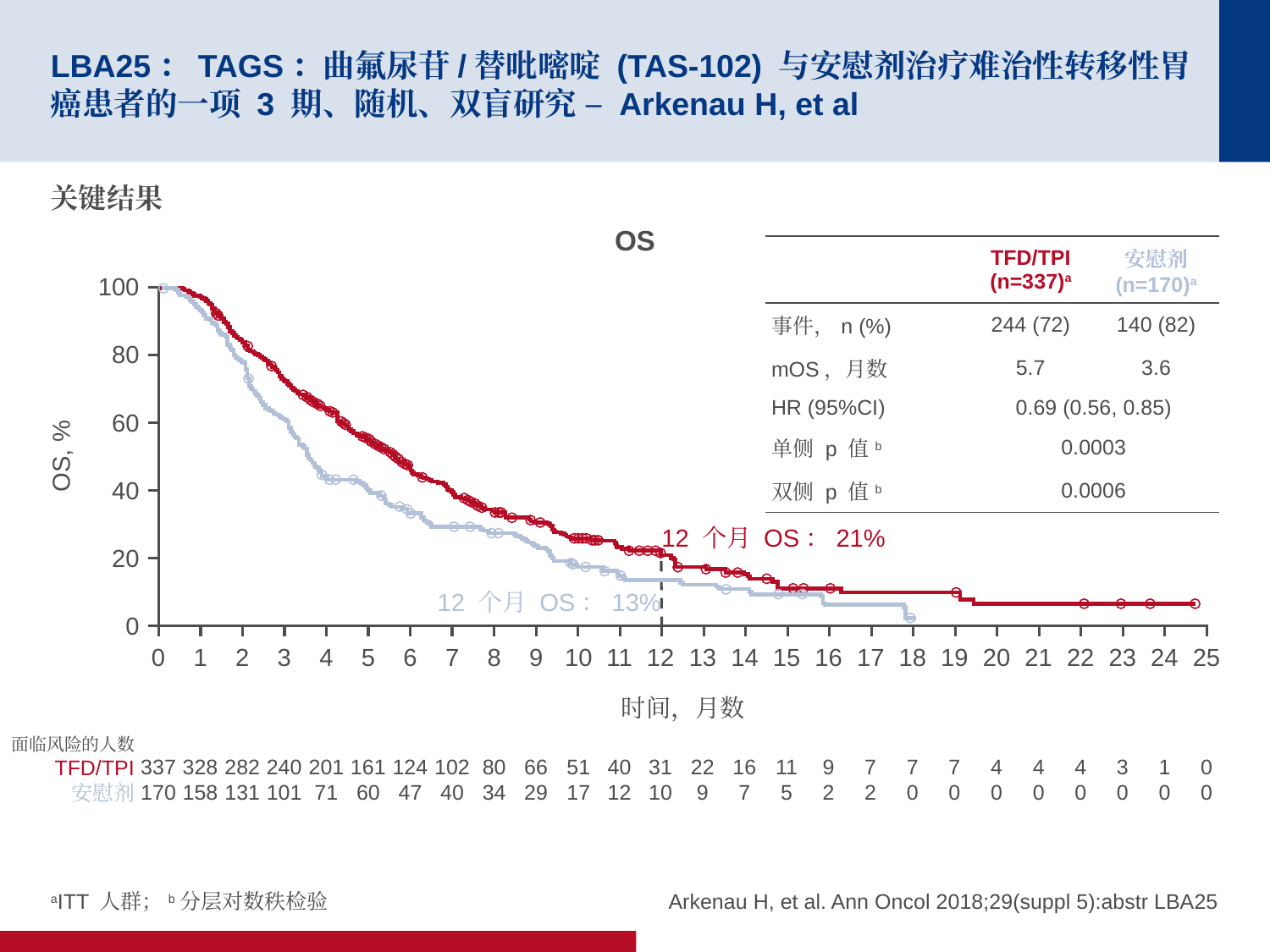

# LBA25：TAGS：曲氟尿苷/替吡嘧啶 (TAS-102) 与安慰剂治疗难治性转移性胃癌患者的一项 3 期、随机、双盲研究 – Arkenau H, et al
关键结果
OS
|  | TFD/TPI (n=337)a | 安慰剂 (n=170)a |
| --- | --- | --- |
| 事件，n (%) | 244 (72) | 140 (82) |
| mOS，月数 | 5.7 | 3.6 |
| HR (95%CI) | 0.69 (0.56, 0.85) |  |
| 单侧 p 值b | 0.0003 |  |
| 双侧 p 值b | 0.0006 |  |
100

80
60
OS, %
40
12 个月 OS：21%
20
12 个月 OS：13%
0
0
1
2
3
4
5
6
7
8
9
10
11
12
13
14
15
16
17
18
19
20
21
22
23
24
25
时间，月数
面临风险的人数
TFD/TPI
安慰剂
337
170
328
158
282
131
240
101
201
71
161
60
124
47
102
40
80
34
66
29
51
17
40
12
31
10
22
9
16
7
11
5
9
2
7
2
7
0
7
0
4
0
4
0
4
0
3
0
1
0
0
0
aITT 人群；b分层对数秩检验
Arkenau H, et al. Ann Oncol 2018;29(suppl 5):abstr LBA25